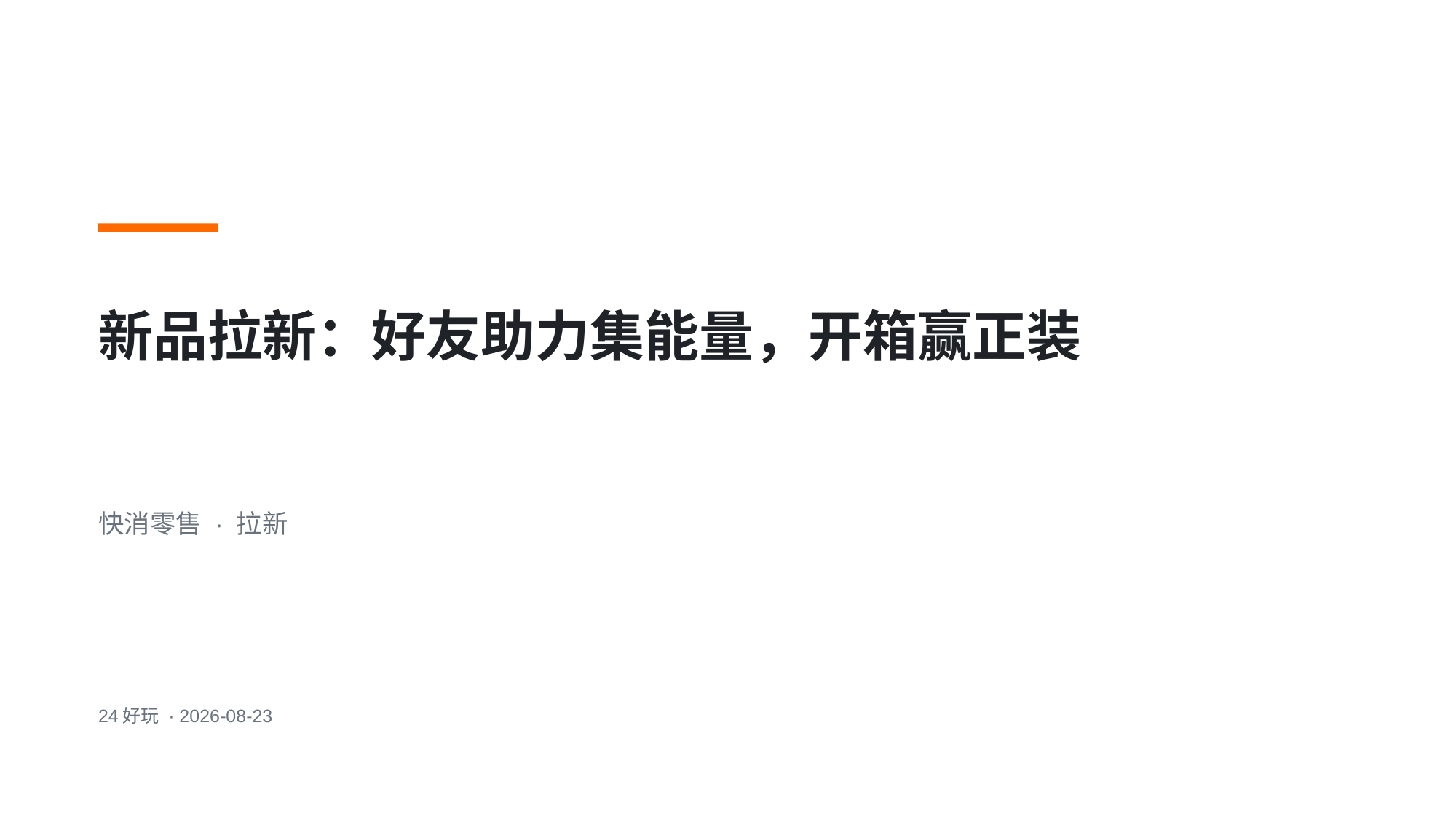

新品拉新：好友助力集能量，开箱赢正装
快消零售 · 拉新
24好玩 · 2026-08-23